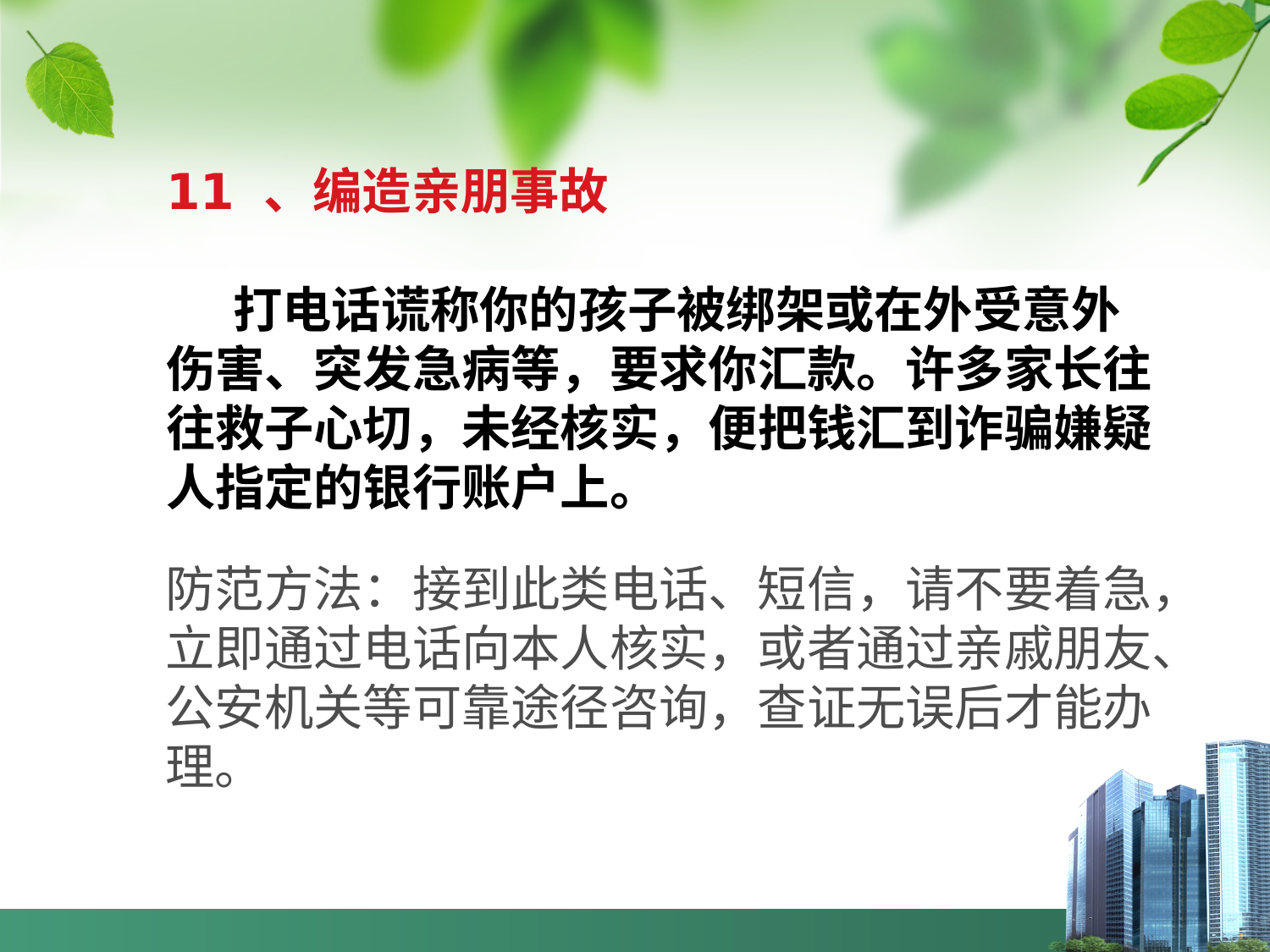

# 11 、编造亲朋事故 打电话谎称你的孩子被绑架或在外受意外伤害、突发急病等，要求你汇款。许多家长往往救子心切，未经核实，便把钱汇到诈骗嫌疑人指定的银行账户上。
1
防范方法：接到此类电话、短信，请不要着急，立即通过电话向本人核实，或者通过亲戚朋友、公安机关等可靠途径咨询，查证无误后才能办理。